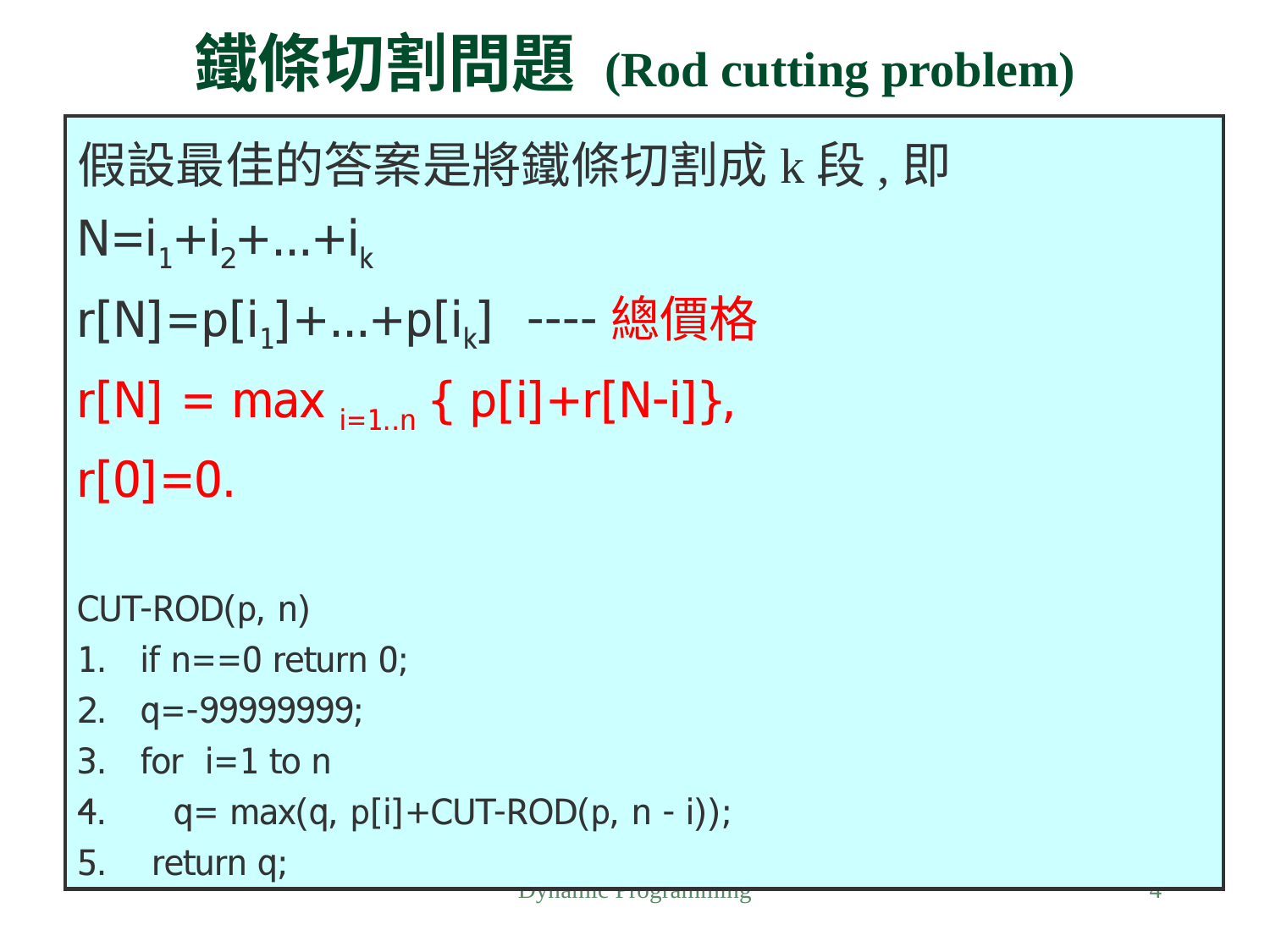

# 鐵條切割問題 (Rod cutting problem)
假設最佳的答案是將鐵條切割成k段,即
N=i1+i2+…+ik
r[N]=p[i1]+…+p[ik]  ----總價格
r[N] = max i=1..n { p[i]+r[N-i]},
r[0]=0.

CUT-ROD(p, n)
if n==0 return 0;
q=-99999999;
for  i=1 to n
   q= max(q, p[i]+CUT-ROD(p, n - i));
 return q;
Dynamic Programming
4